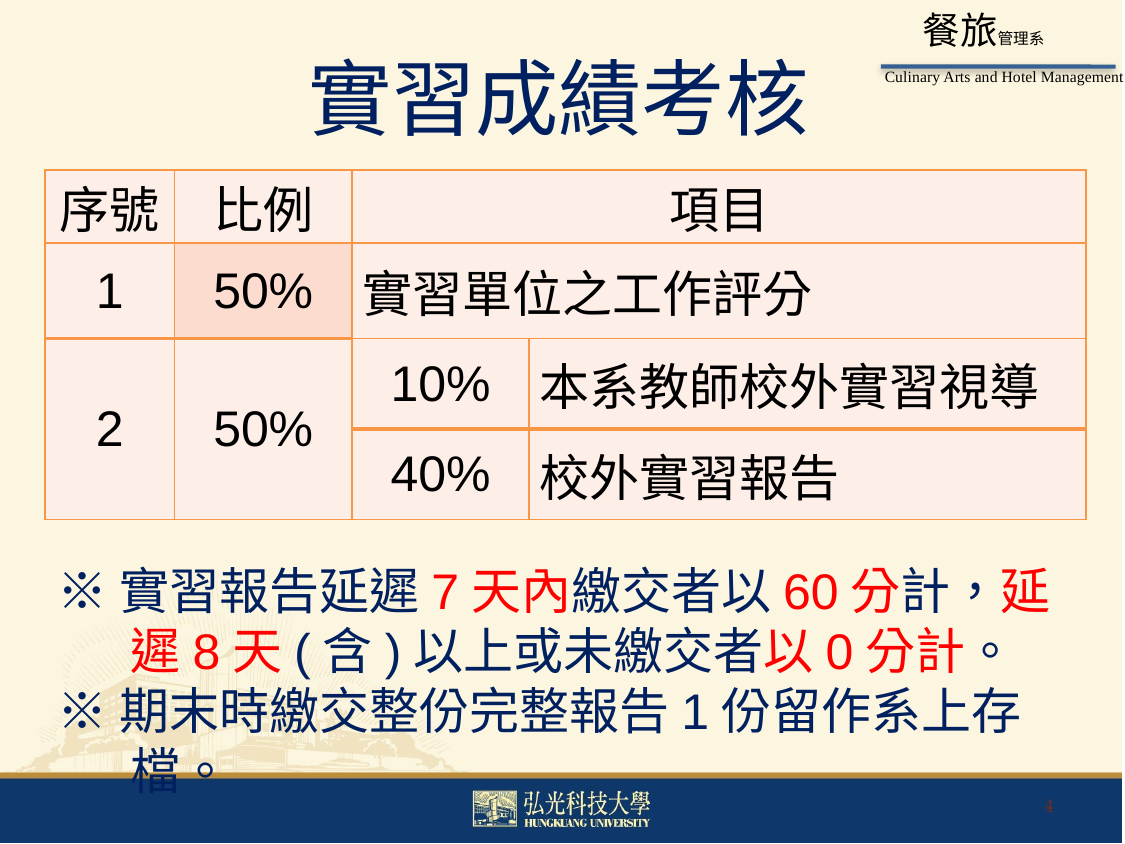

實習成績考核
| 序號 | 比例 | 項目 |  |
| --- | --- | --- | --- |
| 1 | 50% | 實習單位之工作評分 |  |
| 2 | 50% | 10% | 本系教師校外實習視導 |
|  |  | 40% | 校外實習報告 |
※實習報告延遲7天內繳交者以60分計，延遲8天(含)以上或未繳交者以0分計。
※期末時繳交整份完整報告1份留作系上存檔。
4